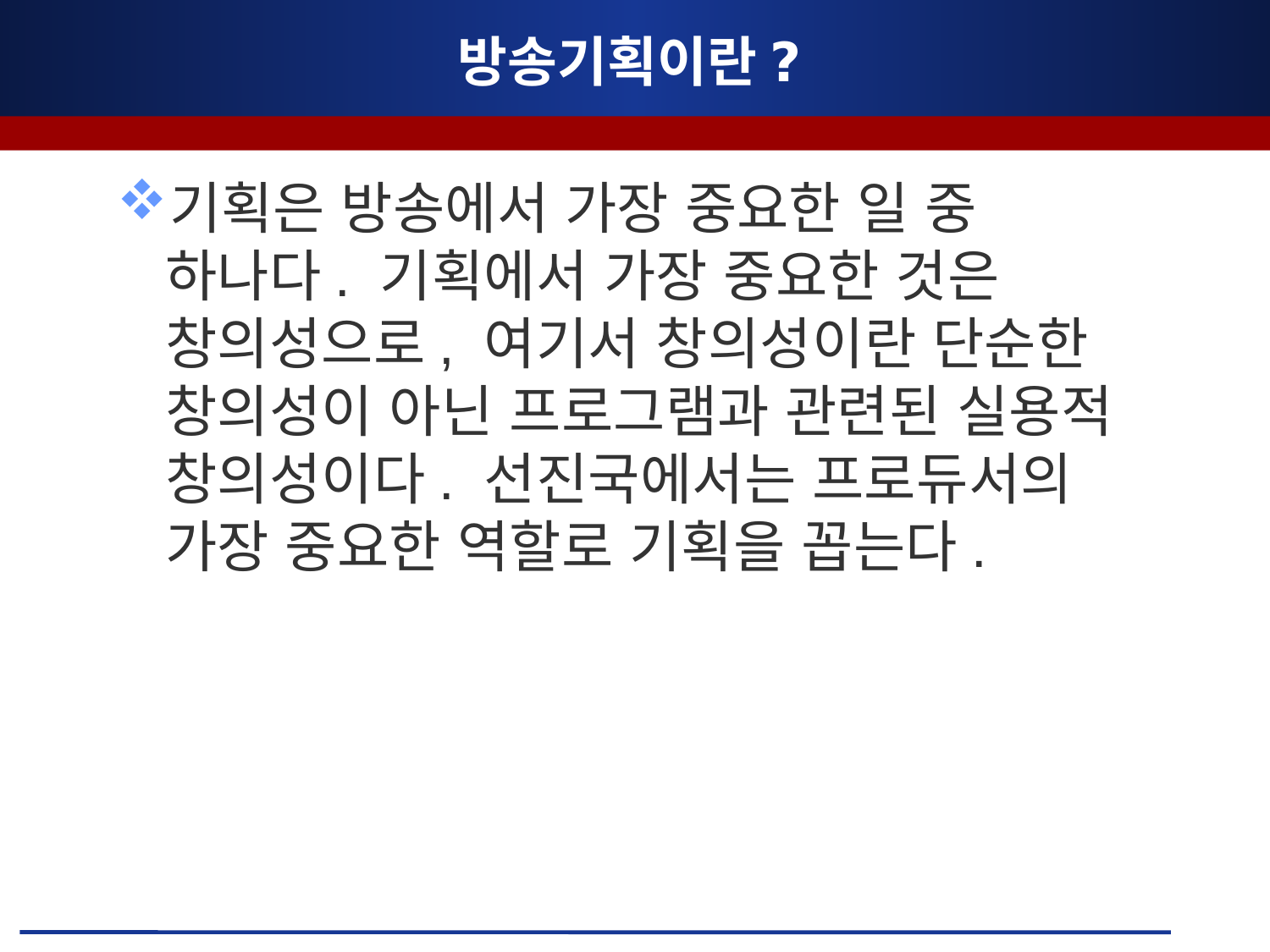

# 방송기획이란?
기획은 방송에서 가장 중요한 일 중 하나다. 기획에서 가장 중요한 것은 창의성으로, 여기서 창의성이란 단순한 창의성이 아닌 프로그램과 관련된 실용적 창의성이다. 선진국에서는 프로듀서의 가장 중요한 역할로 기획을 꼽는다.